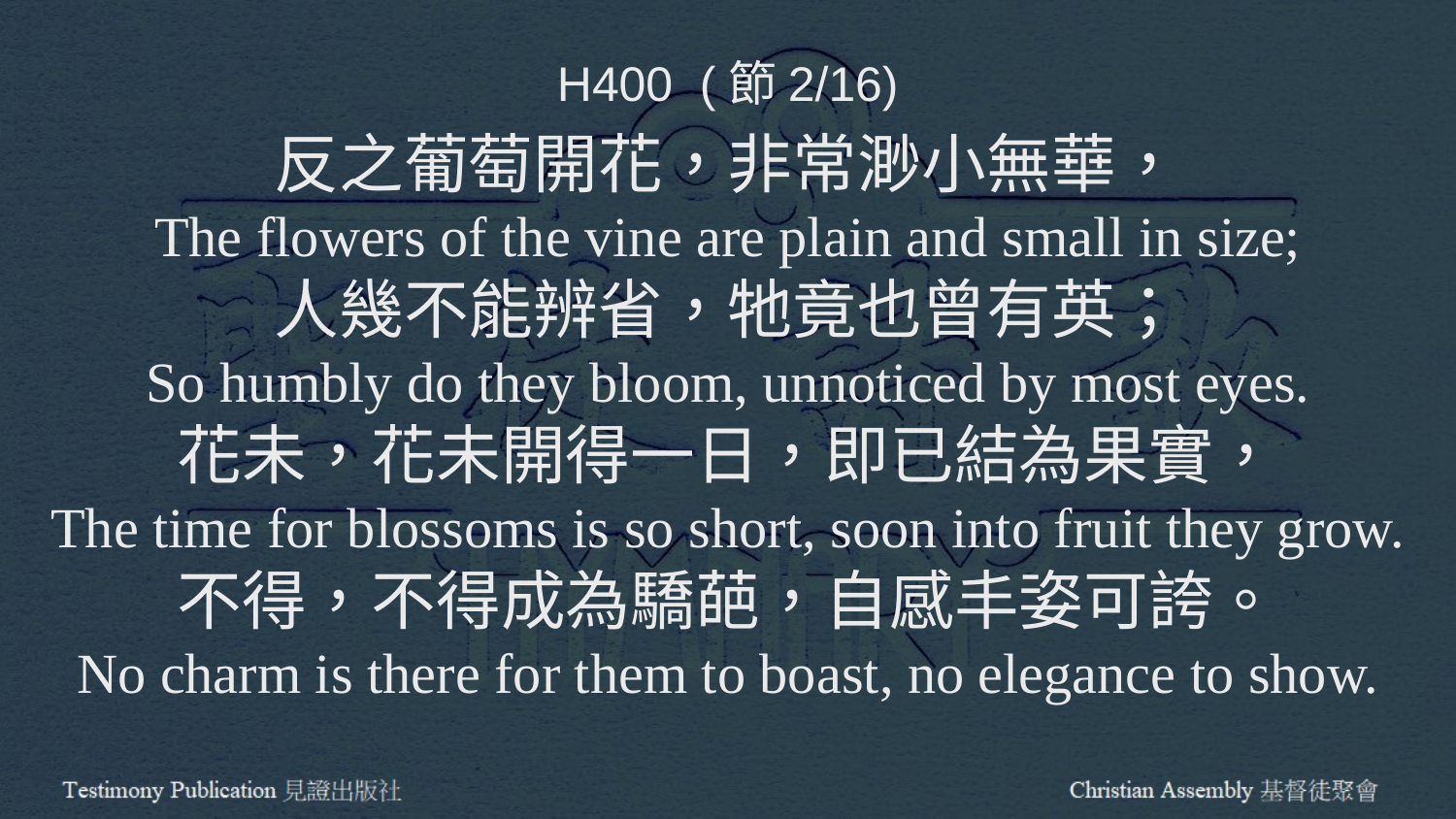

H400  (節2/16)
反之葡萄開花，非常渺小無華，
The flowers of the vine are plain and small in size;
人幾不能辨省，牠竟也曾有英；
So humbly do they bloom, unnoticed by most eyes.
花未，花未開得一日，即已結為果實，
The time for blossoms is so short, soon into fruit they grow.
不得，不得成為驕葩，自感丰姿可誇。
No charm is there for them to boast, no elegance to show.